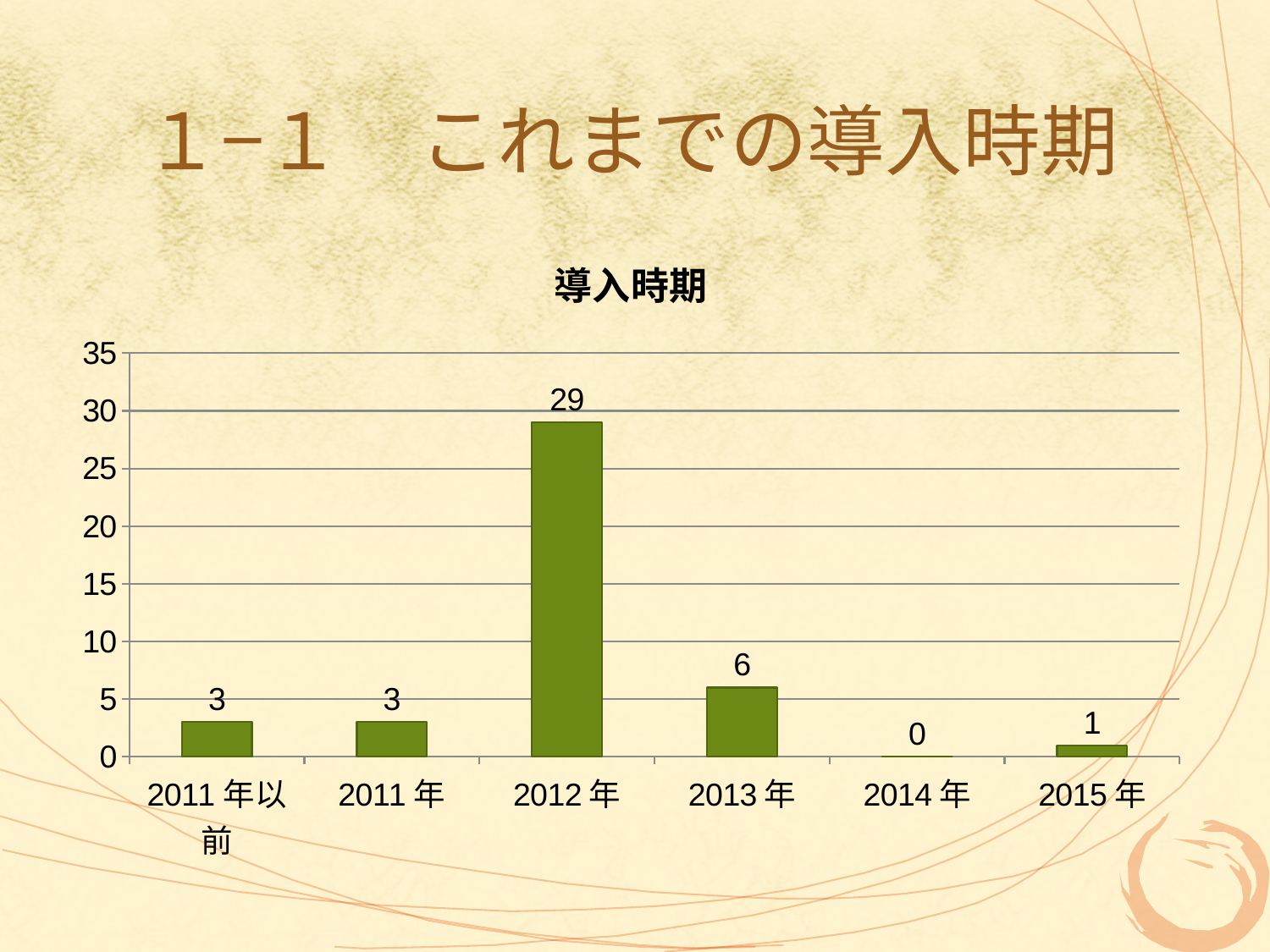

# １−１　これまでの導入時期

### Chart:

| Category | 導入時期 |
|---|---|
| 2011年以前 | 3.0 |
| 2011年 | 3.0 |
| 2012年 | 29.0 |
| 2013年 | 6.0 |
| 2014年 | 0.0 |
| 2015年 | 1.0 |